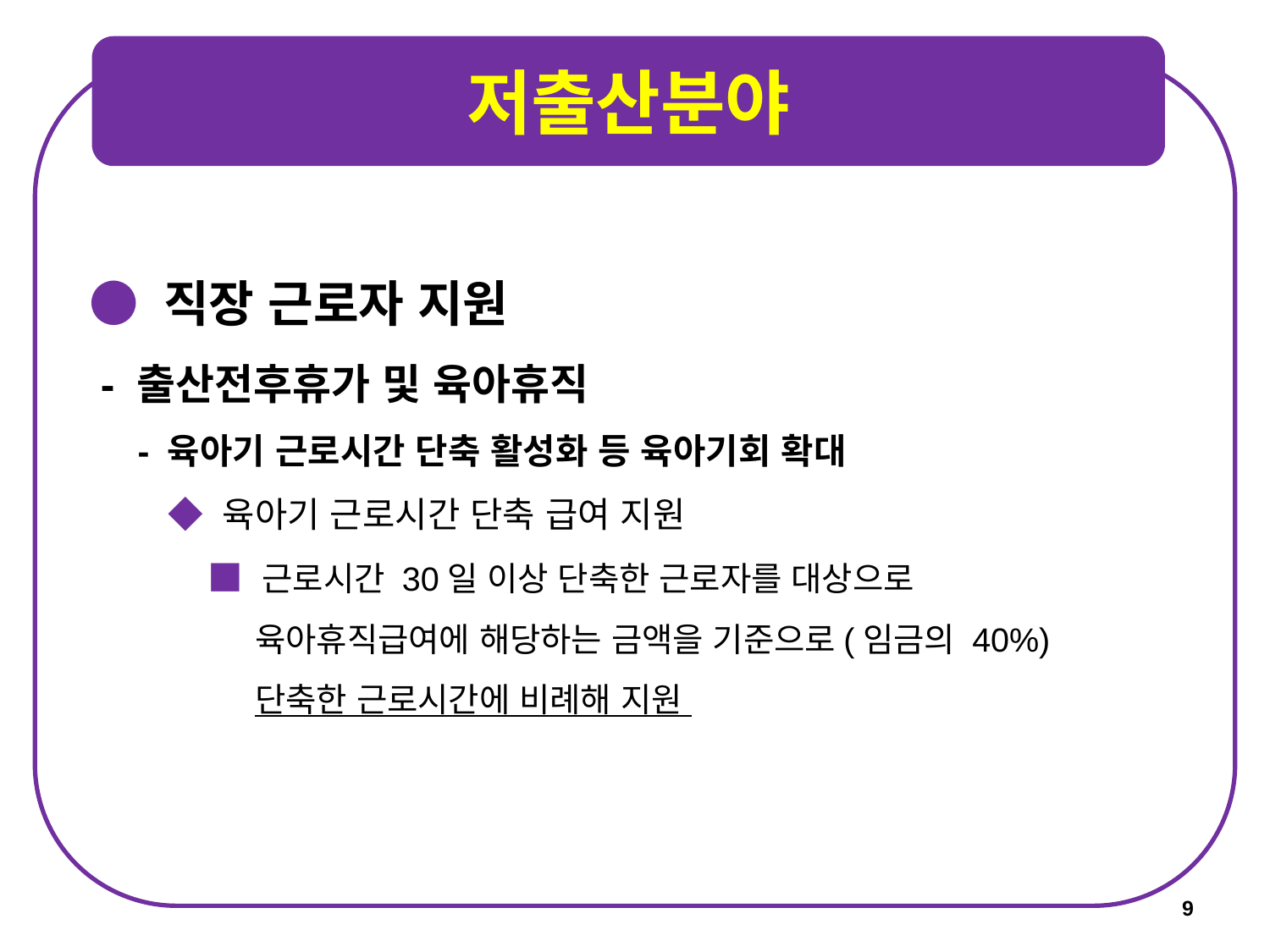

저출산분야
● 직장 근로자 지원
 - 출산전후휴가 및 육아휴직
     - 육아기 근로시간 단축 활성화 등 육아기회 확대
        ◆ 육아기 근로시간 단축 급여 지원
            ■ 근로시간 30일 이상 단축한 근로자를 대상으로
                 육아휴직급여에 해당하는 금액을 기준으로(임금의 40%)
                 단축한 근로시간에 비례해 지원
9